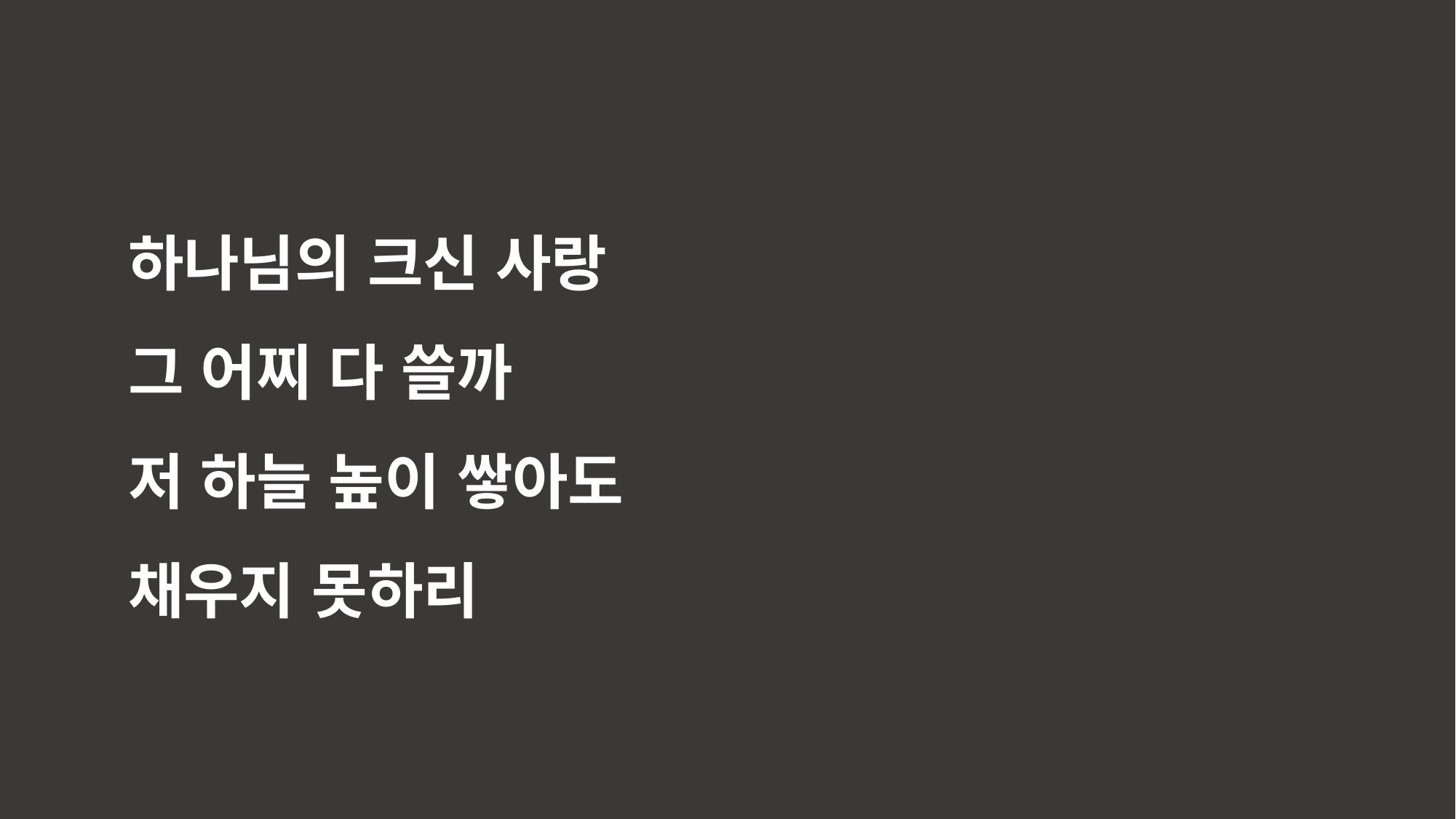

하나님의 크신 사랑
그 어찌 다 쓸까
저 하늘 높이 쌓아도
채우지 못하리